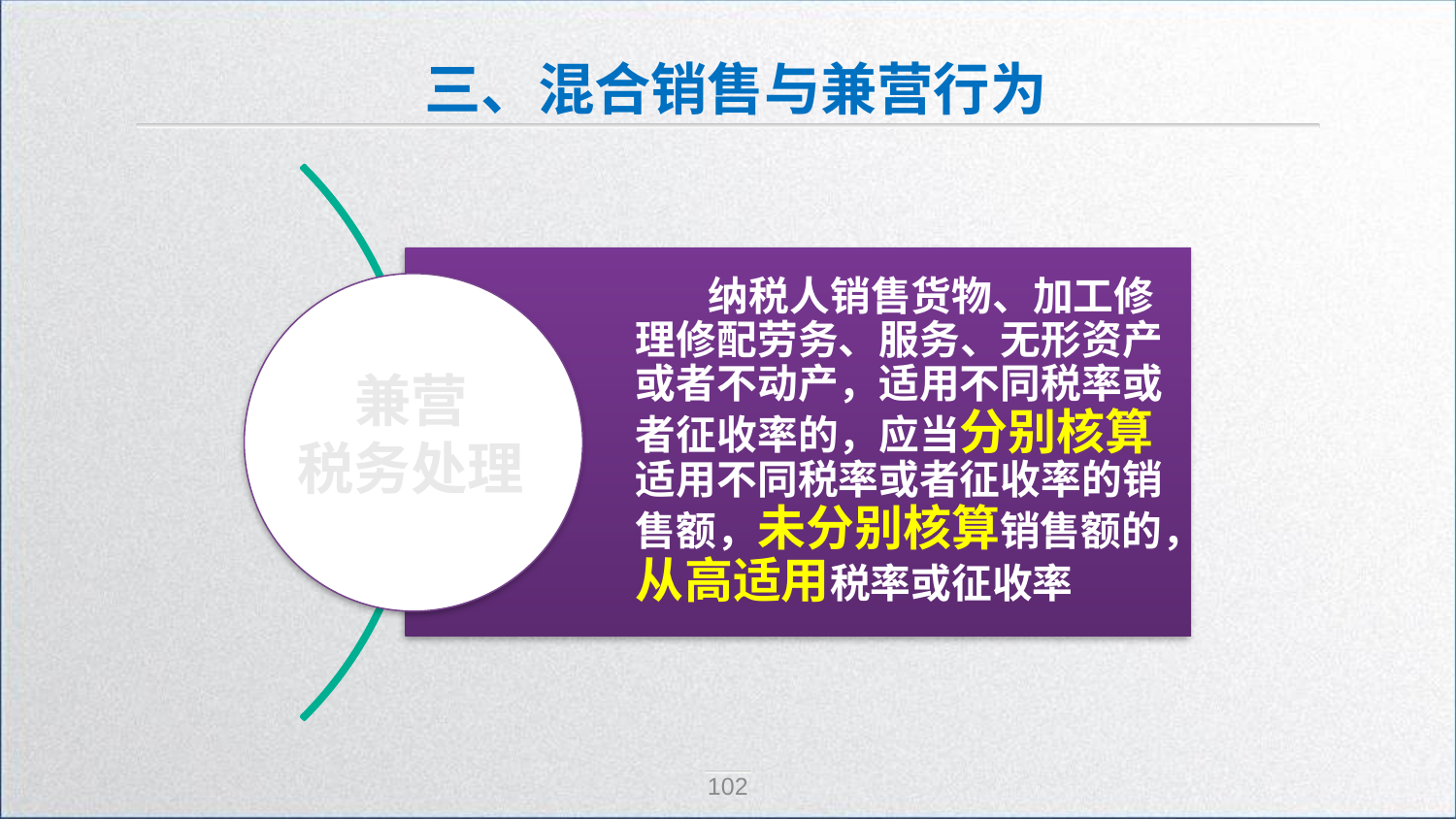

三、混合销售与兼营行为
纳税人销售货物、加工修理修配劳务、服务、无形资产或者不动产，适用不同税率或者征收率的，应当分别核算适用不同税率或者征收率的销售额，未分别核算销售额的，从高适用税率或征收率
兼营
税务处理
102